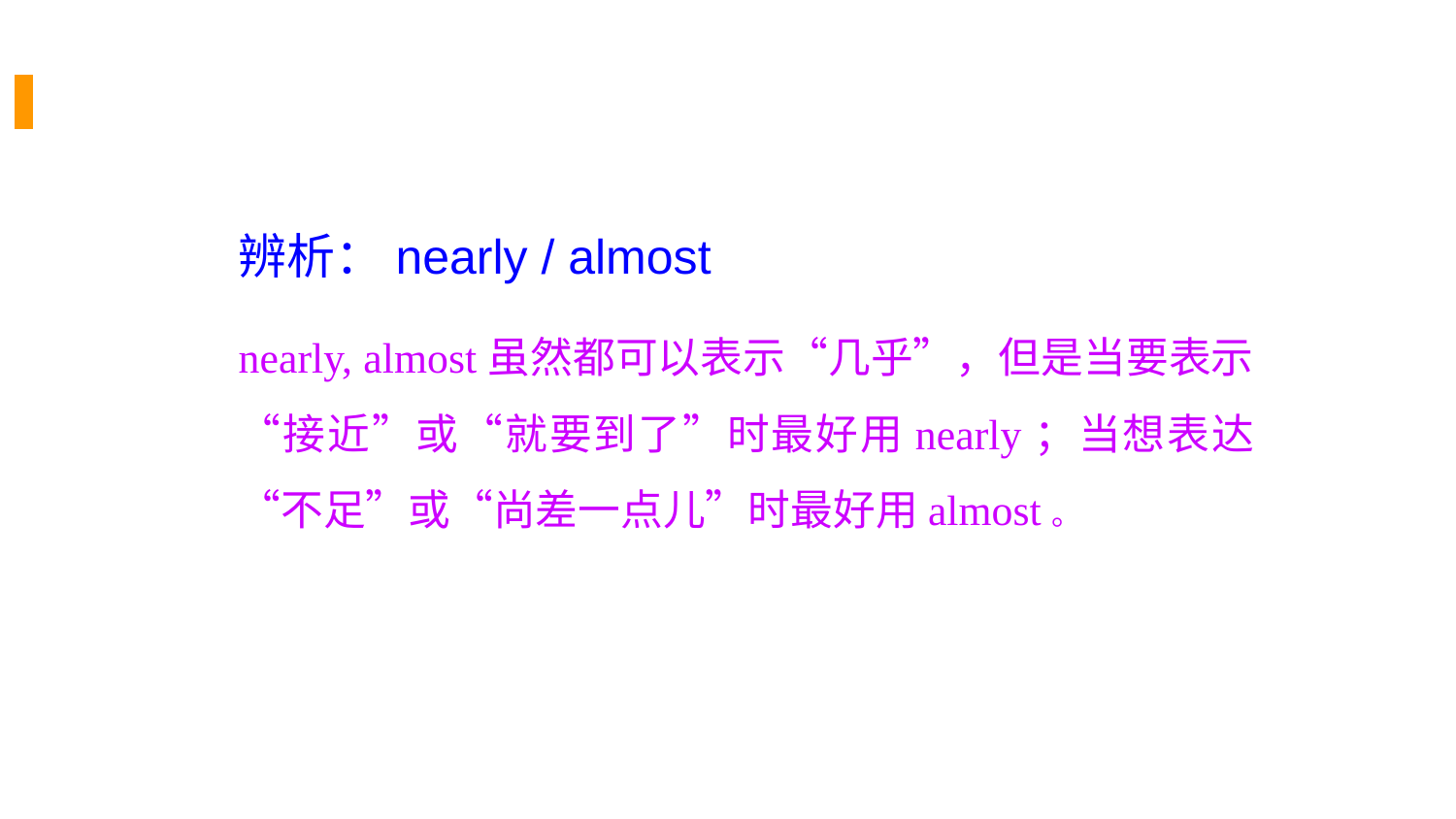

辨析：nearly / almost
nearly, almost虽然都可以表示“几乎”，但是当要表示“接近”或“就要到了”时最好用nearly；当想表达“不足”或“尚差一点儿”时最好用almost。